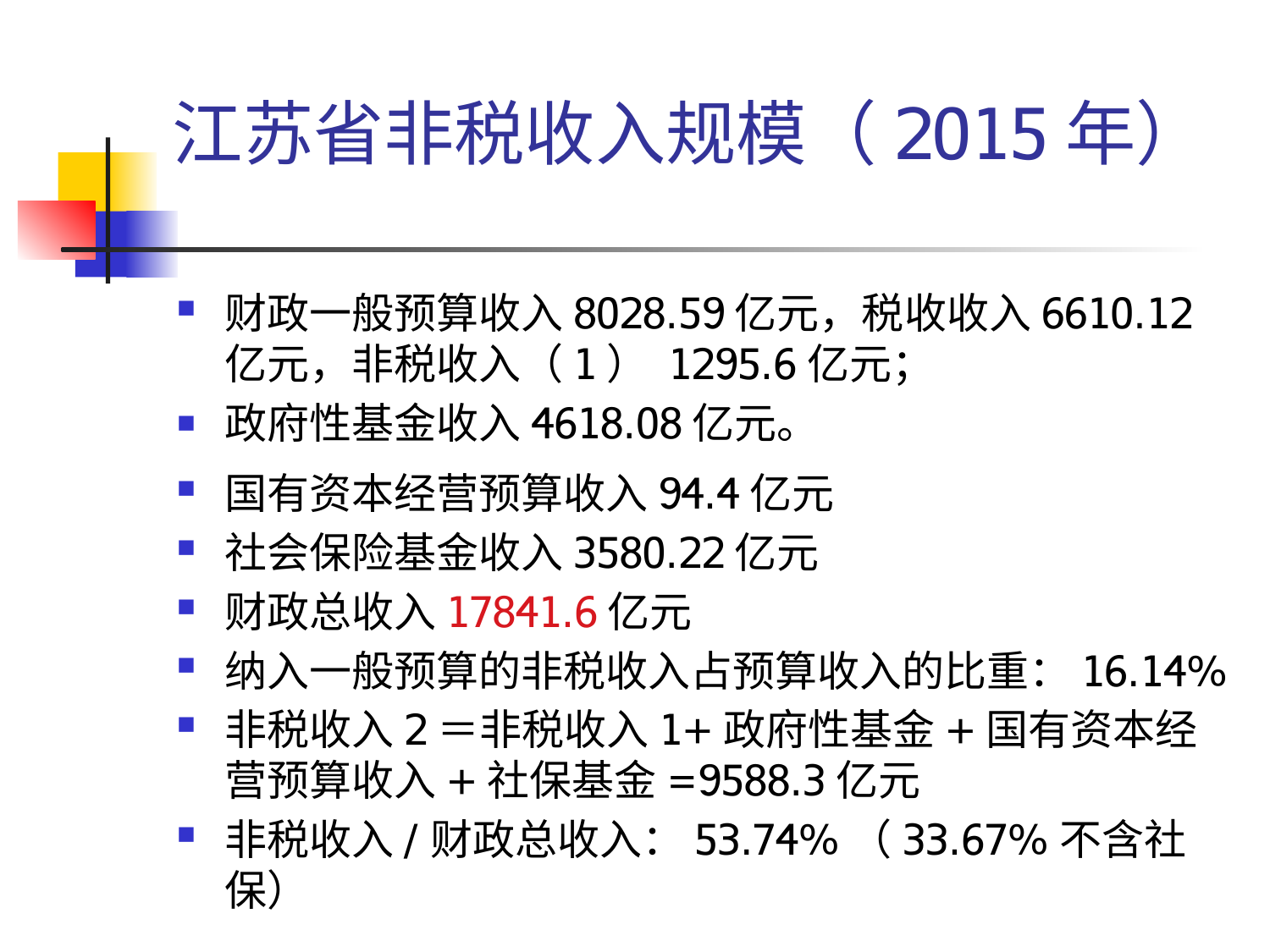

江苏省非税收入规模（2015年）
财政一般预算收入8028.59亿元，税收收入6610.12亿元，非税收入（1） 1295.6亿元；
政府性基金收入4618.08亿元。
国有资本经营预算收入94.4亿元
社会保险基金收入3580.22亿元
财政总收入17841.6亿元
纳入一般预算的非税收入占预算收入的比重：16.14%
非税收入2＝非税收入1+政府性基金+国有资本经营预算收入+社保基金=9588.3亿元
非税收入/财政总收入：53.74%（33.67%不含社保）